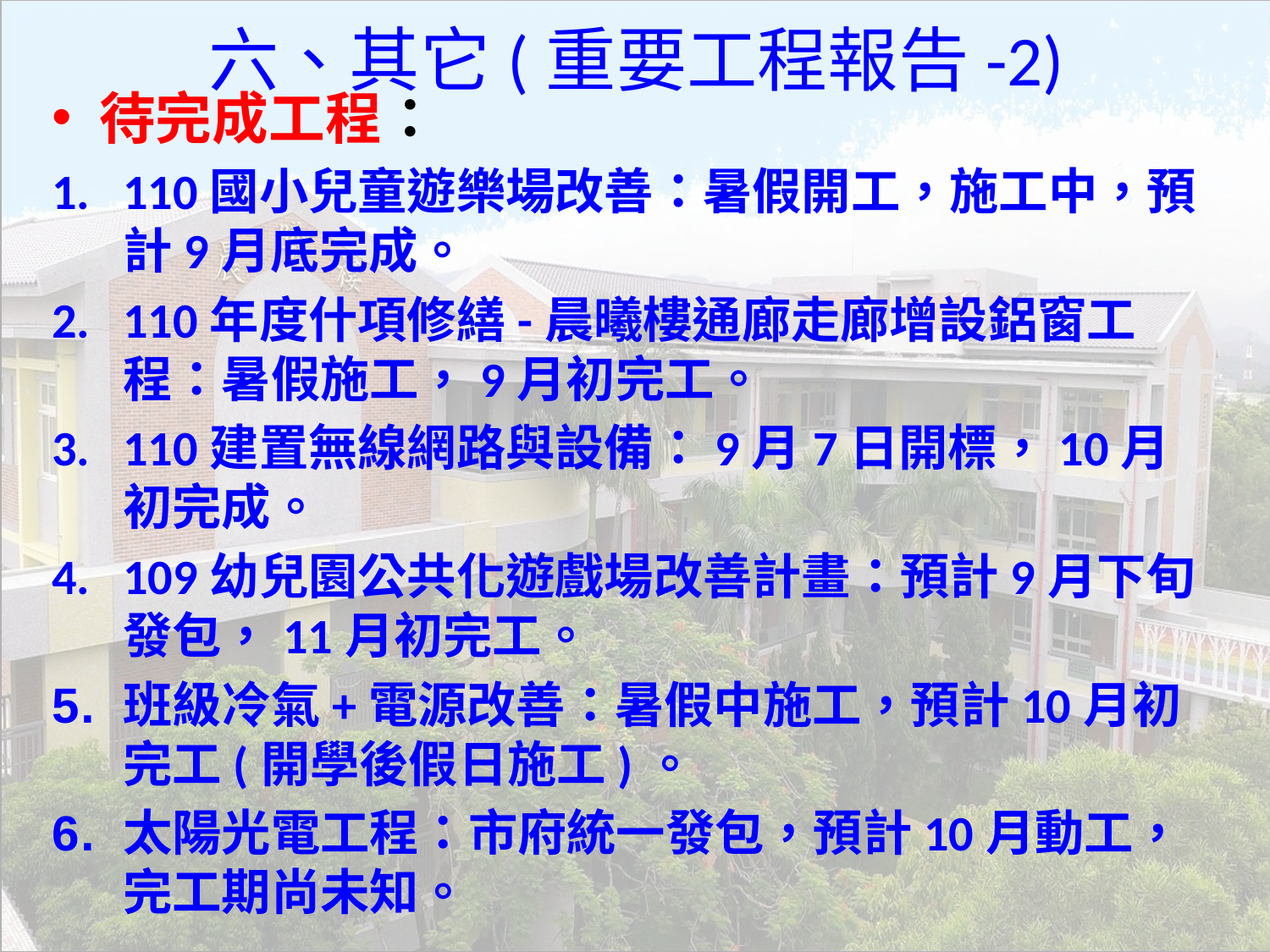

六、其它(重要工程報告-2)
待完成工程：
110國小兒童遊樂場改善：暑假開工，施工中，預計9月底完成。
110年度什項修繕-晨曦樓通廊走廊增設鋁窗工程：暑假施工，9月初完工。
110建置無線網路與設備：9月7日開標，10月初完成。
109幼兒園公共化遊戲場改善計畫：預計9月下旬發包，11月初完工。
班級冷氣+電源改善：暑假中施工，預計10月初完工(開學後假日施工)。
太陽光電工程：市府統一發包，預計10月動工，完工期尚未知。